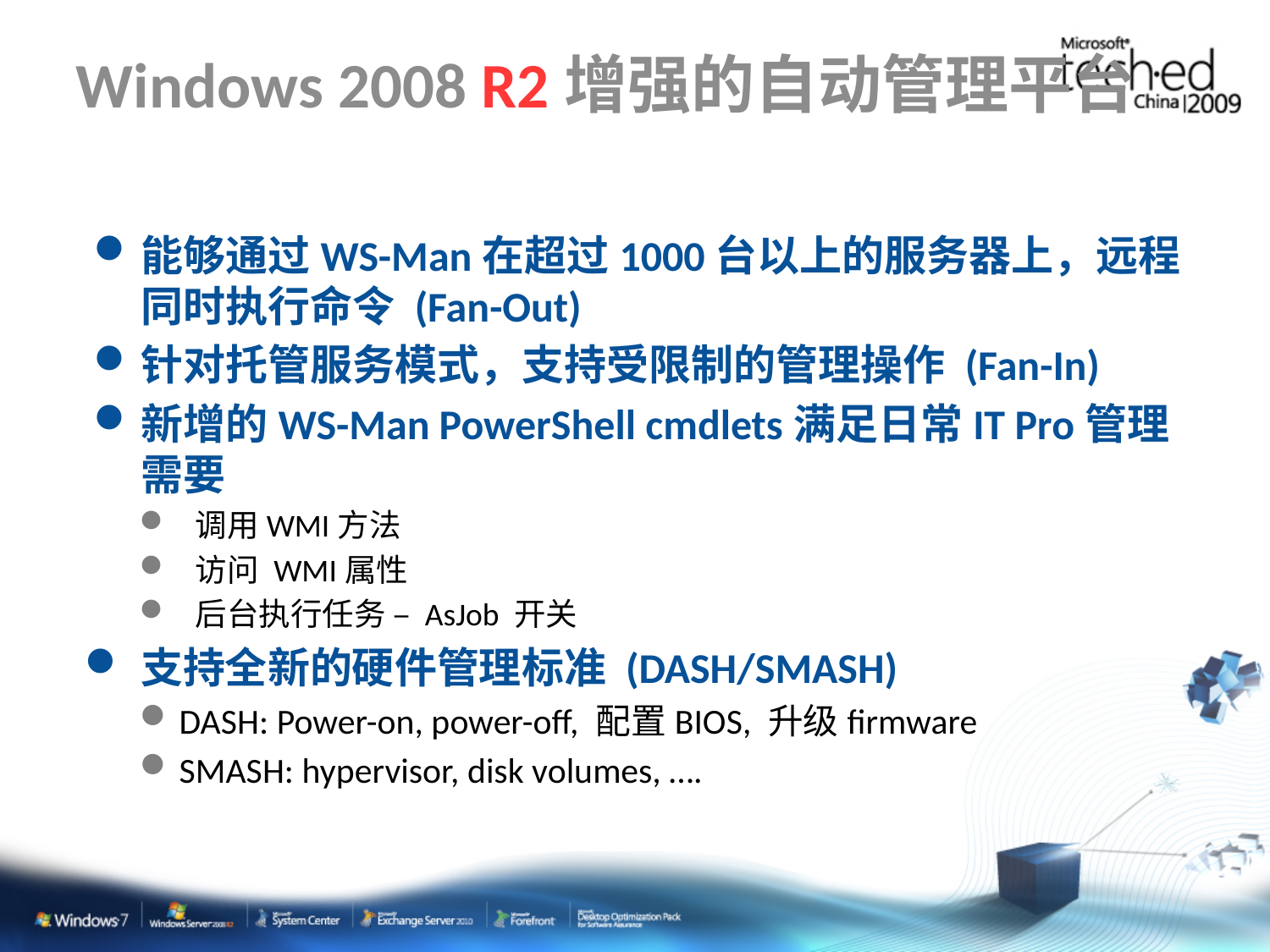

# Windows 2008 R2增强的自动管理平台
能够通过WS-Man在超过1000台以上的服务器上，远程同时执行命令 (Fan-Out)
针对托管服务模式，支持受限制的管理操作 (Fan-In)
新增的WS-Man PowerShell cmdlets满足日常IT Pro管理需要
调用WMI方法
访问 WMI属性
后台执行任务 – AsJob 开关
支持全新的硬件管理标准 (DASH/SMASH)
DASH: Power-on, power-off, 配置BIOS, 升级firmware
SMASH: hypervisor, disk volumes, ….